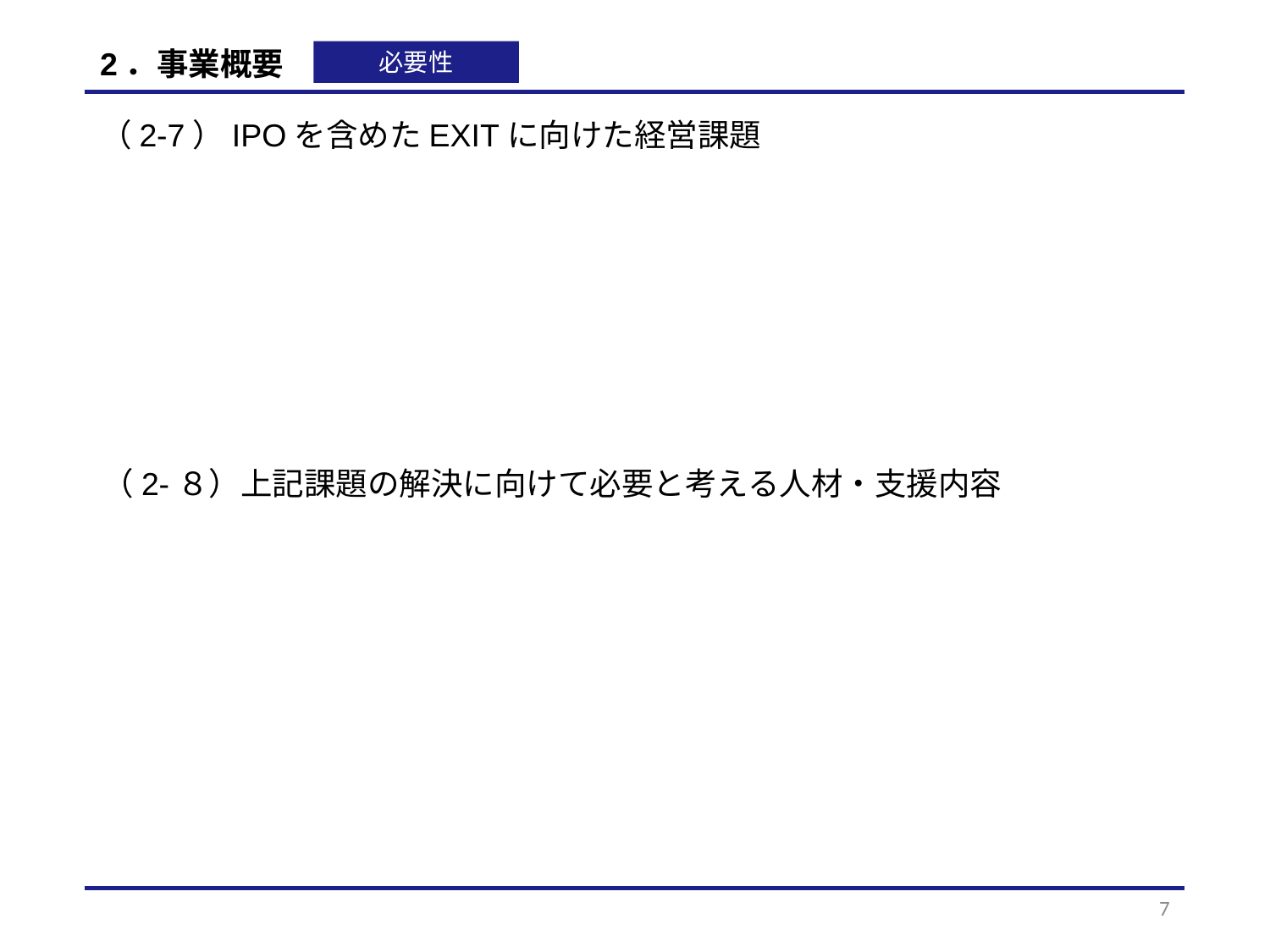

# 2．事業概要
必要性
（2-7）IPOを含めたEXITに向けた経営課題

（2-８）上記課題の解決に向けて必要と考える人材・支援内容

7